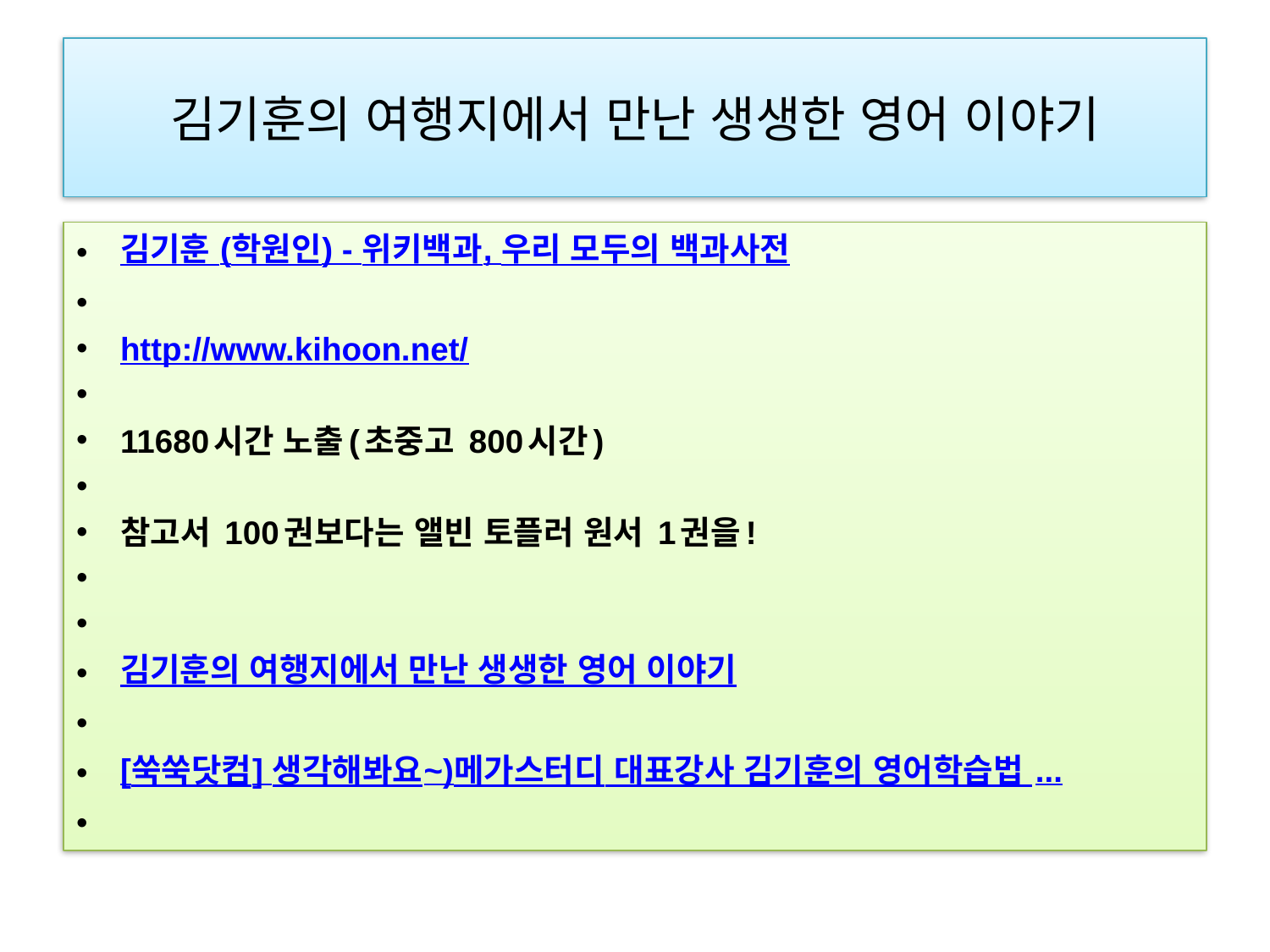

# 김기훈의 여행지에서 만난 생생한 영어 이야기
김기훈 (학원인) - 위키백과, 우리 모두의 백과사전

http://www.kihoon.net/

11680시간 노출(초중고 800시간)

참고서 100권보다는 앨빈 토플러 원서 1권을!

김기훈의 여행지에서 만난 생생한 영어 이야기

[쑥쑥닷컴] 생각해봐요~)메가스터디 대표강사 김기훈의 영어학습법 ...